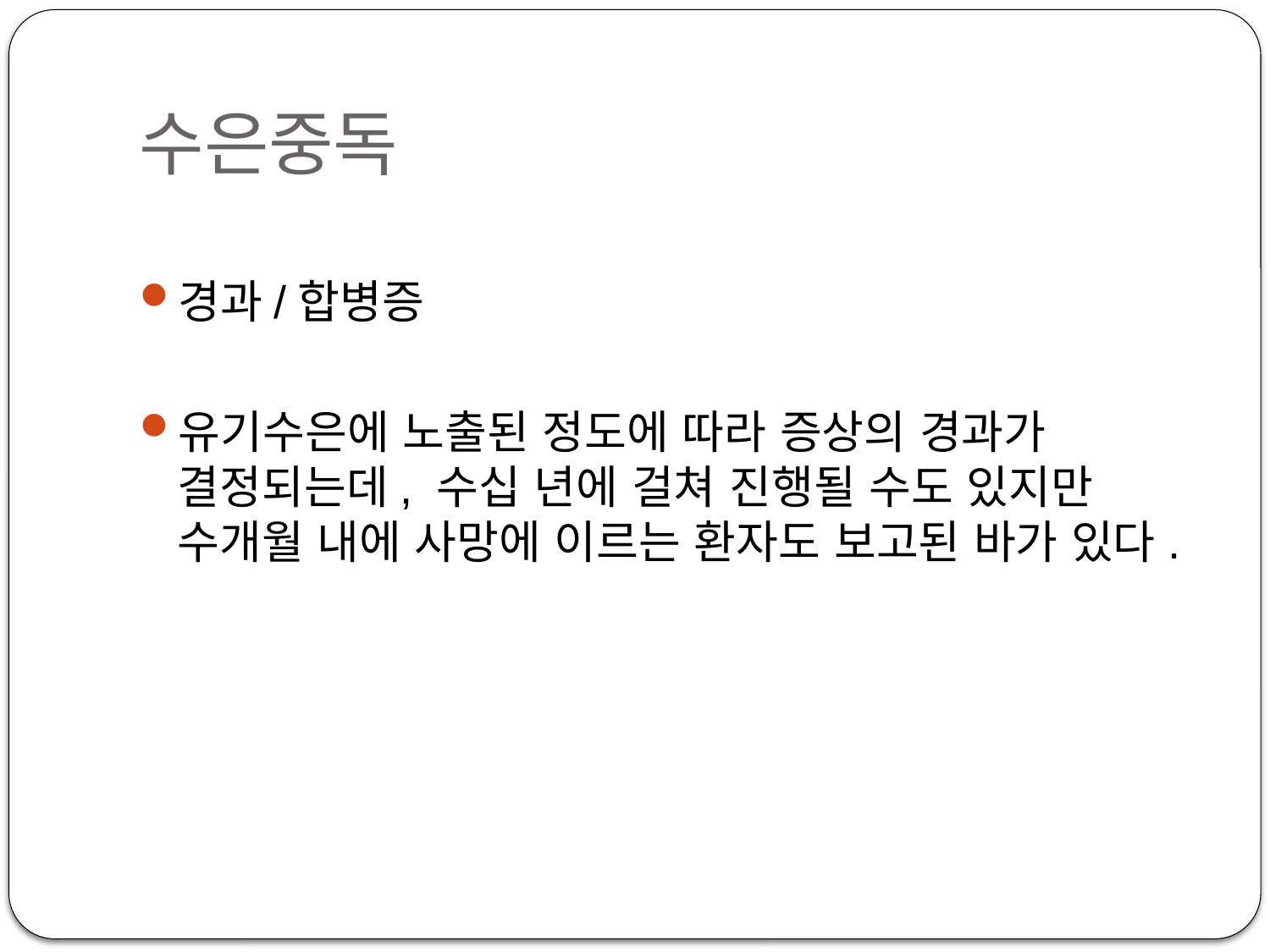

# 수은중독

경과/합병증

유기수은에 노출된 정도에 따라 증상의 경과가 결정되는데, 수십 년에 걸쳐 진행될 수도 있지만 수개월 내에 사망에 이르는 환자도 보고된 바가 있다.